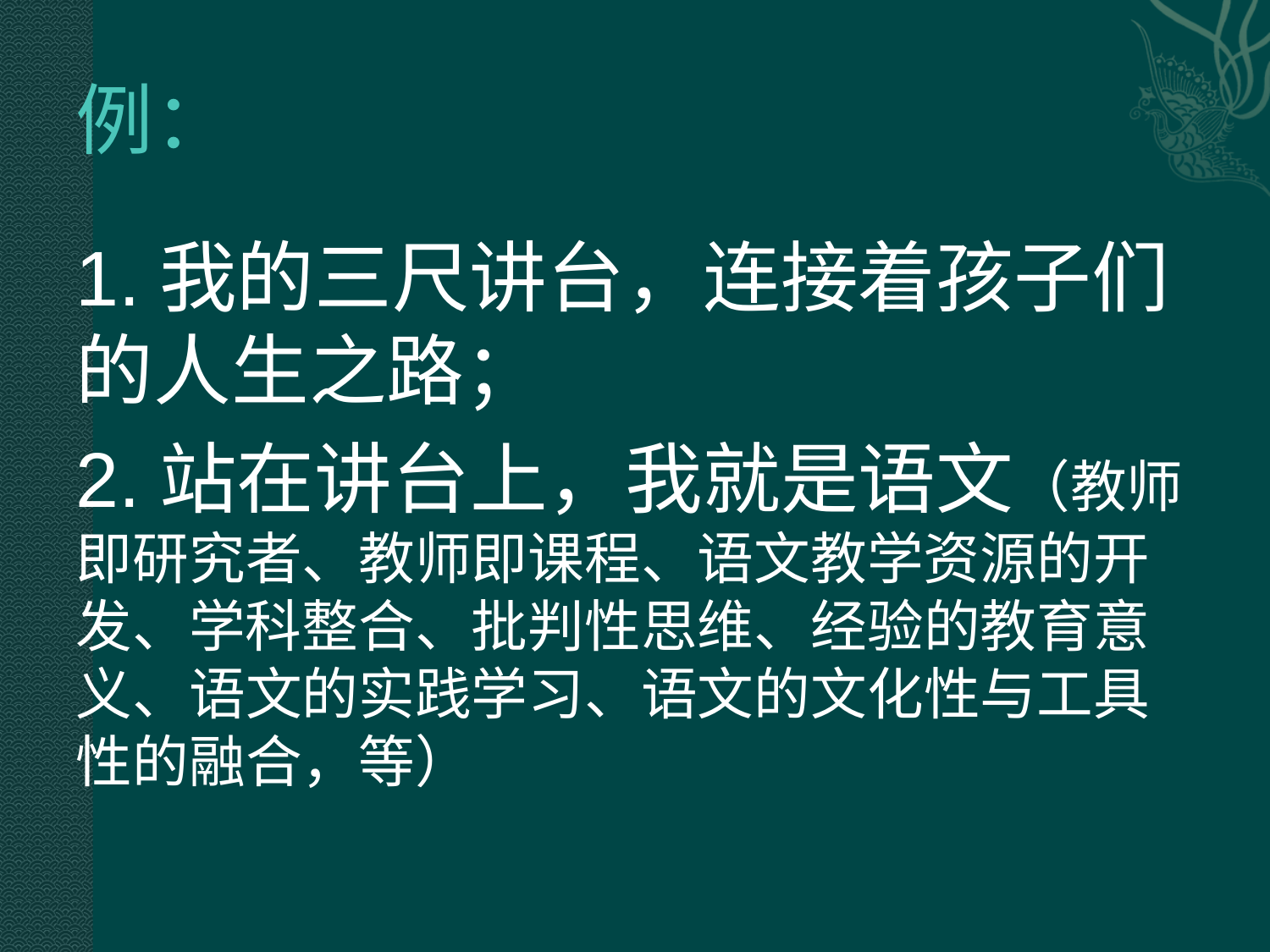

# 例：
1.我的三尺讲台，连接着孩子们的人生之路；
2.站在讲台上，我就是语文（教师即研究者、教师即课程、语文教学资源的开发、学科整合、批判性思维、经验的教育意义、语文的实践学习、语文的文化性与工具性的融合，等）